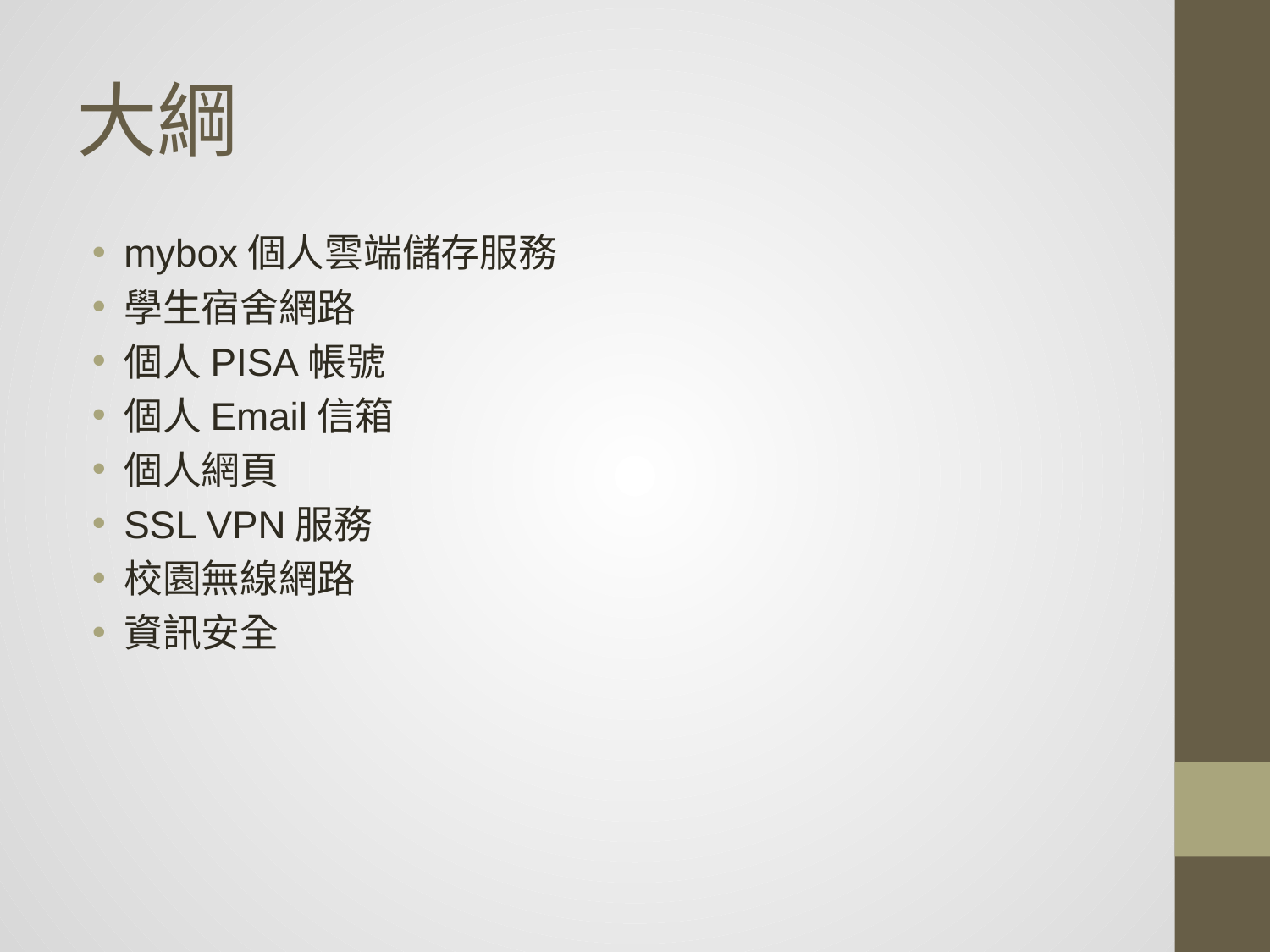

# 大綱
mybox個人雲端儲存服務
學生宿舍網路
個人PISA帳號
個人Email信箱
個人網頁
SSL VPN服務
校園無線網路
資訊安全